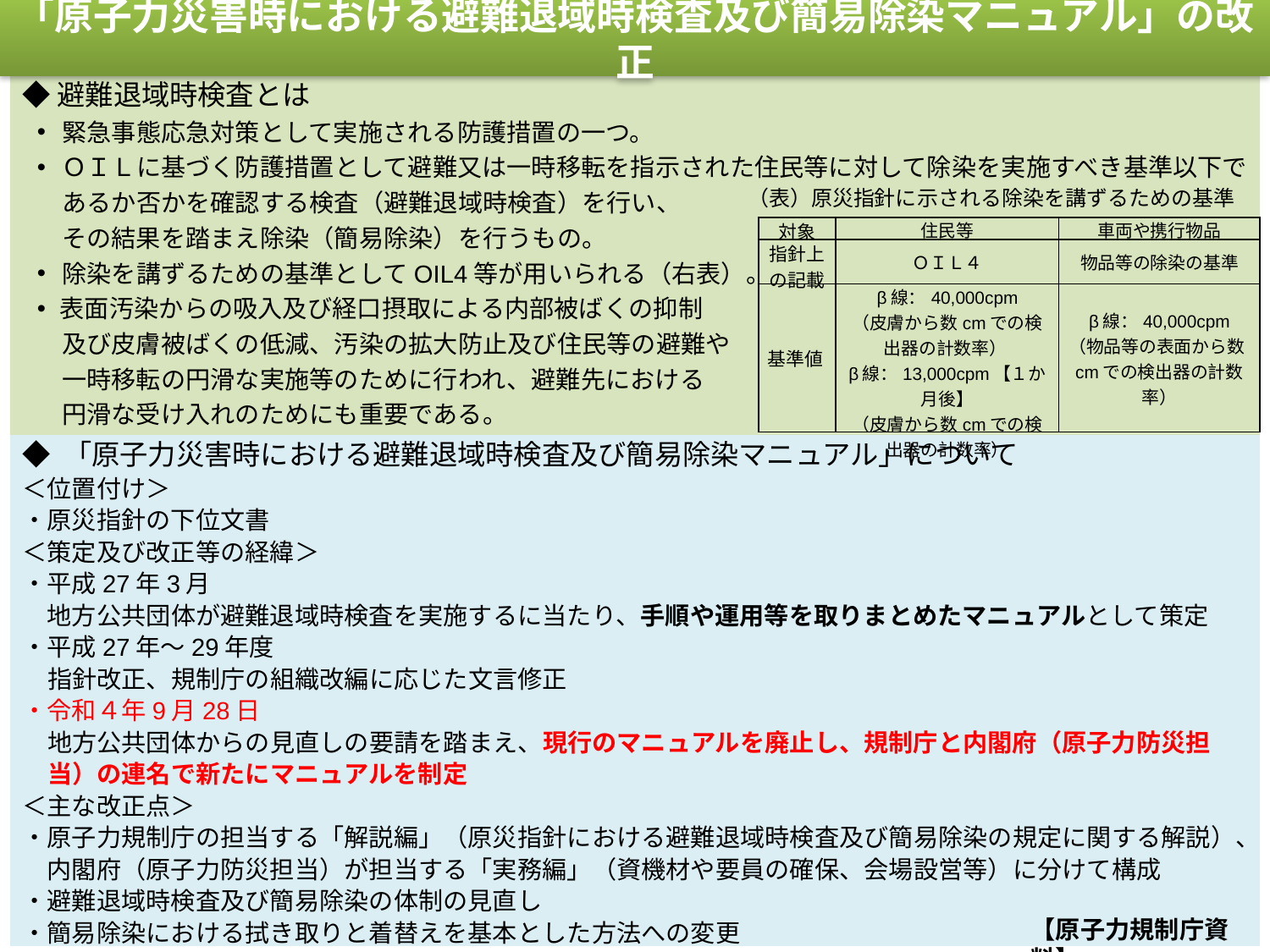

「原子力災害時における避難退域時検査及び簡易除染マニュアル」の改正
◆避難退域時検査とは
緊急事態応急対策として実施される防護措置の一つ。
ＯＩＬに基づく防護措置として避難又は一時移転を指示された住民等に対して除染を実施すべき基準以下であるか否かを確認する検査（避難退域時検査）を行い、
　その結果を踏まえ除染（簡易除染）を行うもの。
除染を講ずるための基準としてOIL4等が用いられる（右表）。
表面汚染からの吸入及び経口摂取による内部被ばくの抑制
　及び皮膚被ばくの低減、汚染の拡大防止及び住民等の避難や
　一時移転の円滑な実施等のために行われ、避難先における
　円滑な受け入れのためにも重要である。
（表）原災指針に示される除染を講ずるための基準
| 対象 | 住民等 | 車両や携行物品 |
| --- | --- | --- |
| 指針上の記載 | ＯＩＬ４ | 物品等の除染の基準 |
| 基準値 | β線：40,000cpm （皮膚から数cmでの検出器の計数率）  β線：13,000cpm【１か月後】 （皮膚から数cmでの検出器の計数率） | β線：40,000cpm （物品等の表面から数cmでの検出器の計数率） |
◆ 「原子力災害時における避難退域時検査及び簡易除染マニュアル」について
＜位置付け＞
・原災指針の下位文書
＜策定及び改正等の経緯＞
・平成27年3月
地方公共団体が避難退域時検査を実施するに当たり、手順や運用等を取りまとめたマニュアルとして策定
・平成27年～29年度
指針改正、規制庁の組織改編に応じた文言修正
・令和４年9月28日
地方公共団体からの見直しの要請を踏まえ、現行のマニュアルを廃止し、規制庁と内閣府（原子力防災担当）の連名で新たにマニュアルを制定
＜主な改正点＞
・原子力規制庁の担当する「解説編」（原災指針における避難退域時検査及び簡易除染の規定に関する解説）、
　内閣府（原子力防災担当）が担当する「実務編」（資機材や要員の確保、会場設営等）に分けて構成
・避難退域時検査及び簡易除染の体制の見直し
・簡易除染における拭き取りと着替えを基本とした方法への変更
【原子力規制庁資料】